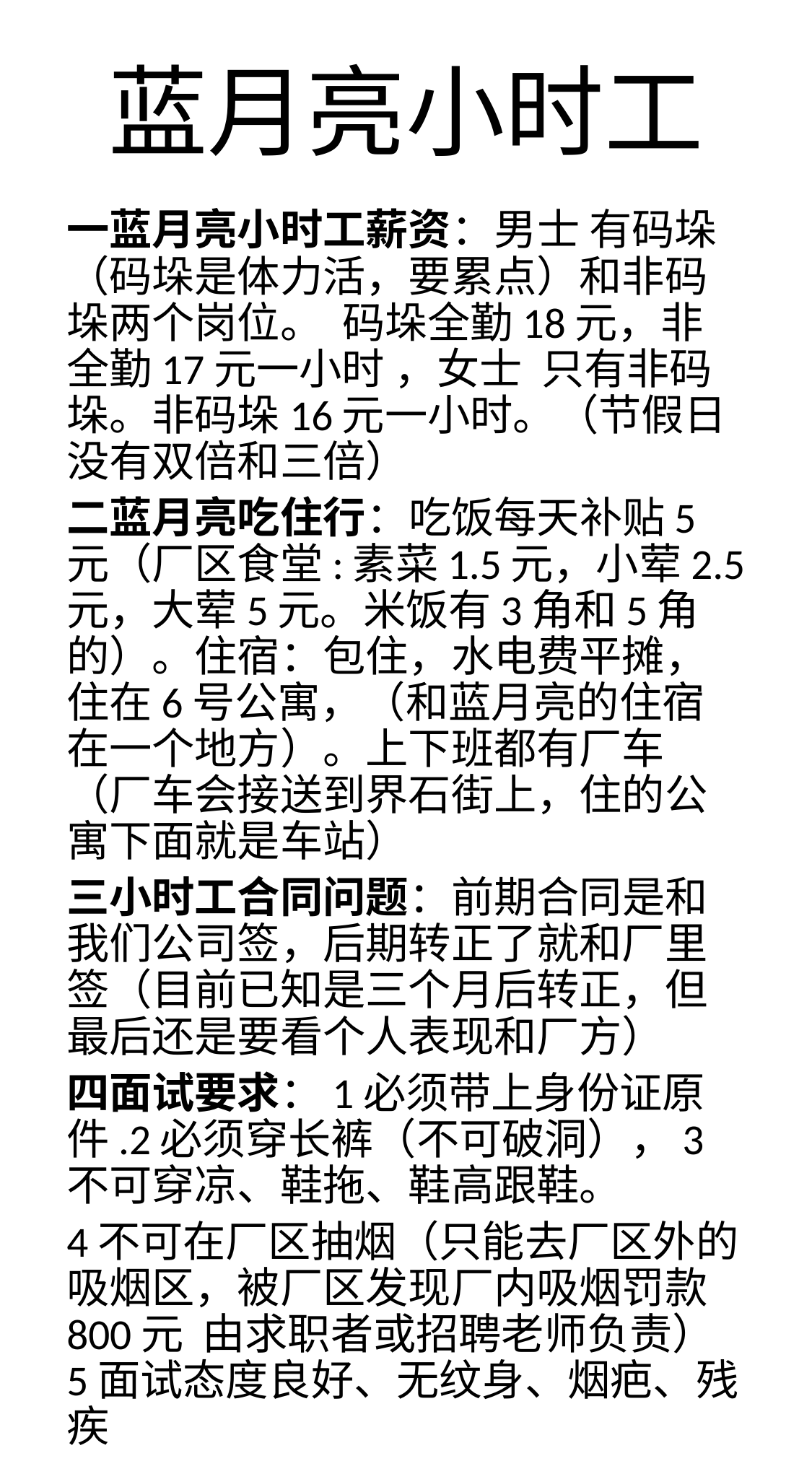

# 蓝月亮小时工
一蓝月亮小时工薪资：男士 有码垛（码垛是体力活，要累点）和非码垛两个岗位。  码垛全勤18元，非全勤17元一小时 ，女士  只有非码垛。非码垛16元一小时。（节假日没有双倍和三倍）
二蓝月亮吃住行：吃饭每天补贴5元（厂区食堂:素菜1.5元，小荤2.5元，大荤5元。米饭有3角和5角的）。住宿：包住，水电费平摊，住在6号公寓，（和蓝月亮的住宿在一个地方）。上下班都有厂车（厂车会接送到界石街上，住的公寓下面就是车站）
三小时工合同问题：前期合同是和我们公司签，后期转正了就和厂里签（目前已知是三个月后转正，但最后还是要看个人表现和厂方）
四面试要求：1必须带上身份证原件.2必须穿长裤（不可破洞），3不可穿凉、鞋拖、鞋高跟鞋。
4不可在厂区抽烟（只能去厂区外的吸烟区，被厂区发现厂内吸烟罚款800元  由求职者或招聘老师负责）5面试态度良好、无纹身、烟疤、残疾